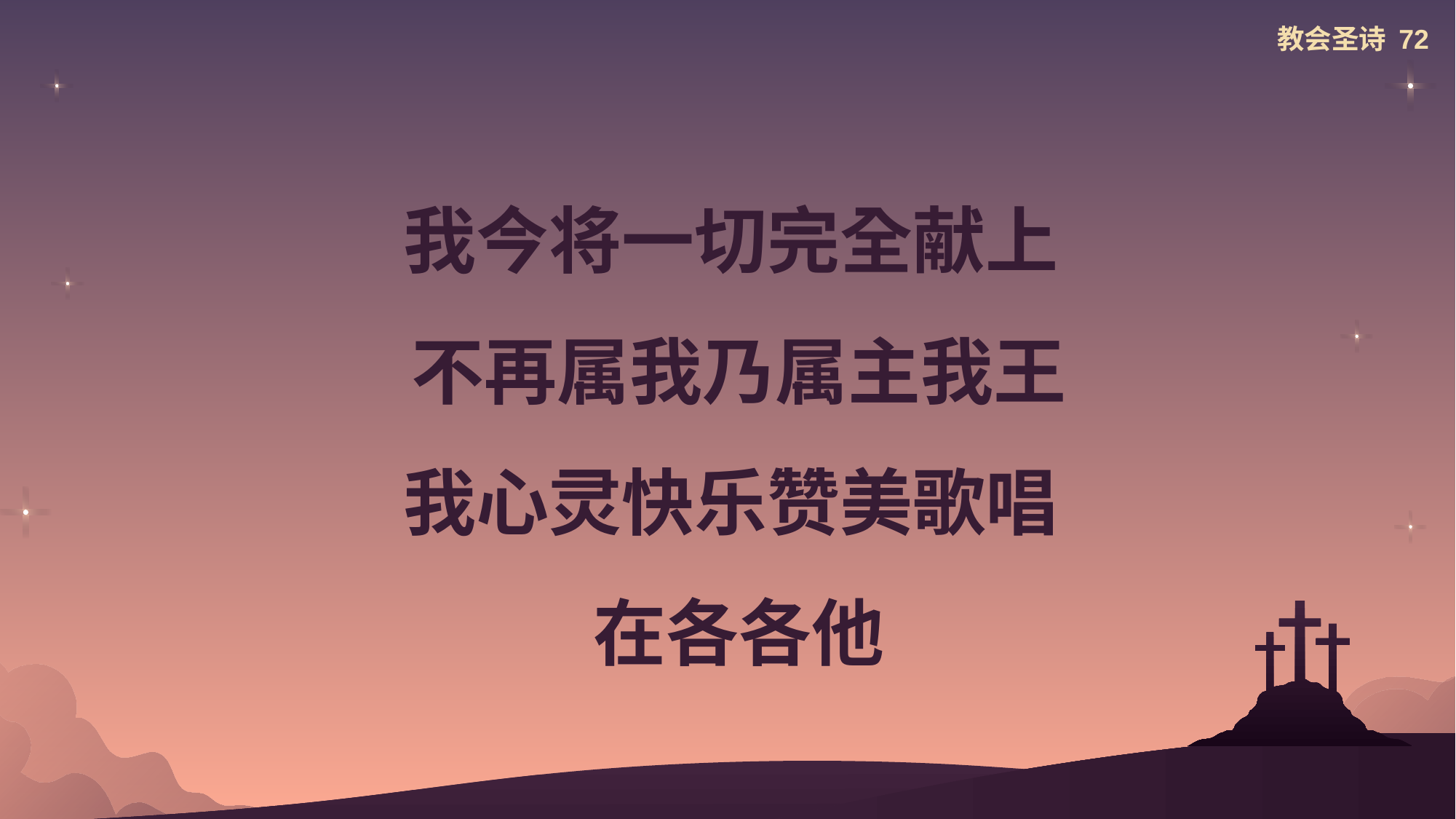

教会圣诗 72
我今将一切完全献上
不再属我乃属主我王
我心灵快乐赞美歌唱
在各各他